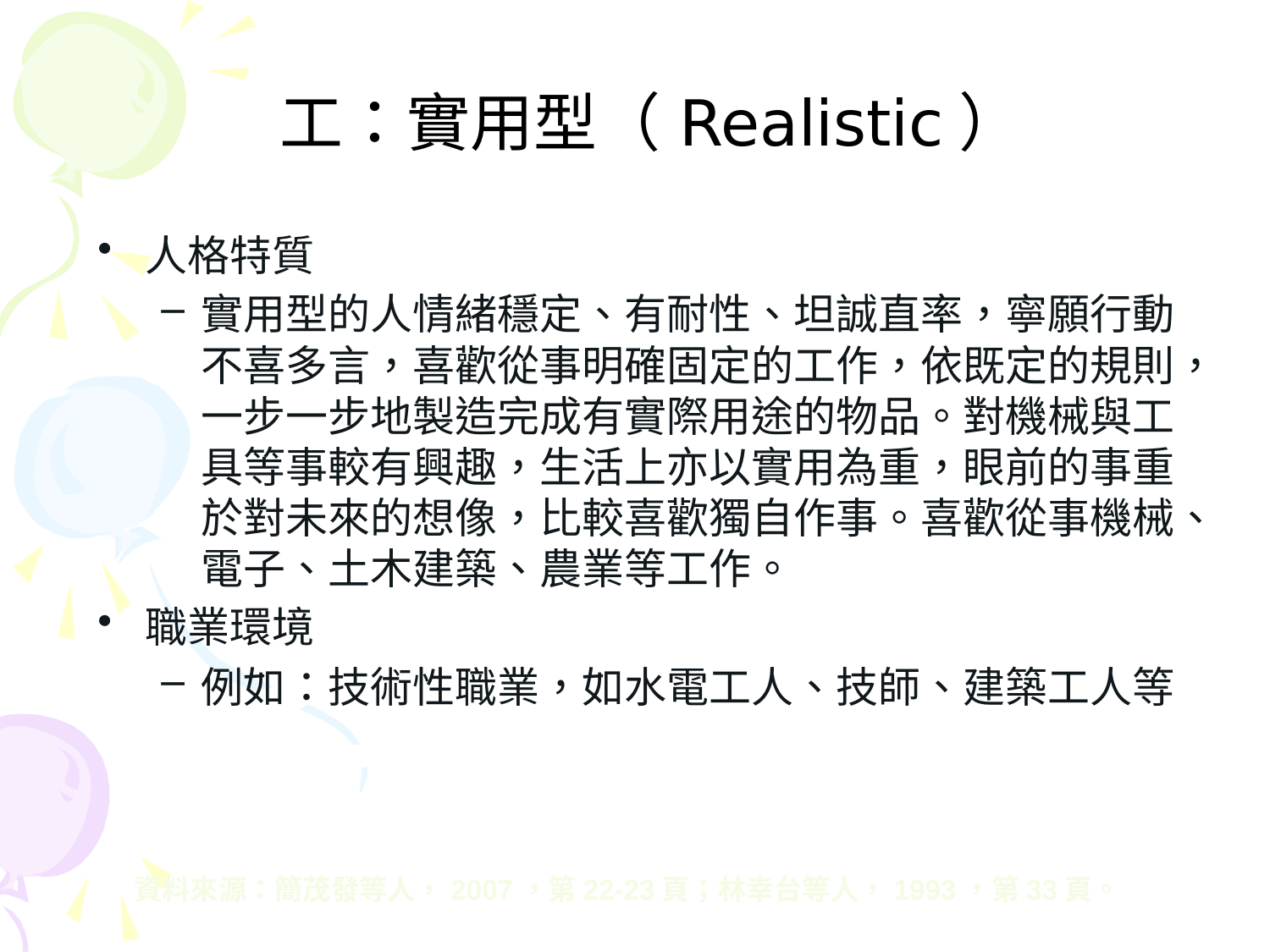

# 工：實用型（Realistic）
人格特質
實用型的人情緒穩定、有耐性、坦誠直率，寧願行動不喜多言，喜歡從事明確固定的工作，依既定的規則，一步一步地製造完成有實際用途的物品。對機械與工具等事較有興趣，生活上亦以實用為重，眼前的事重於對未來的想像，比較喜歡獨自作事。喜歡從事機械、電子、土木建築、農業等工作。
職業環境
例如：技術性職業，如水電工人、技師、建築工人等

資料來源：簡茂發等人，2007，第22-23頁；林幸台等人，1993，第33頁。